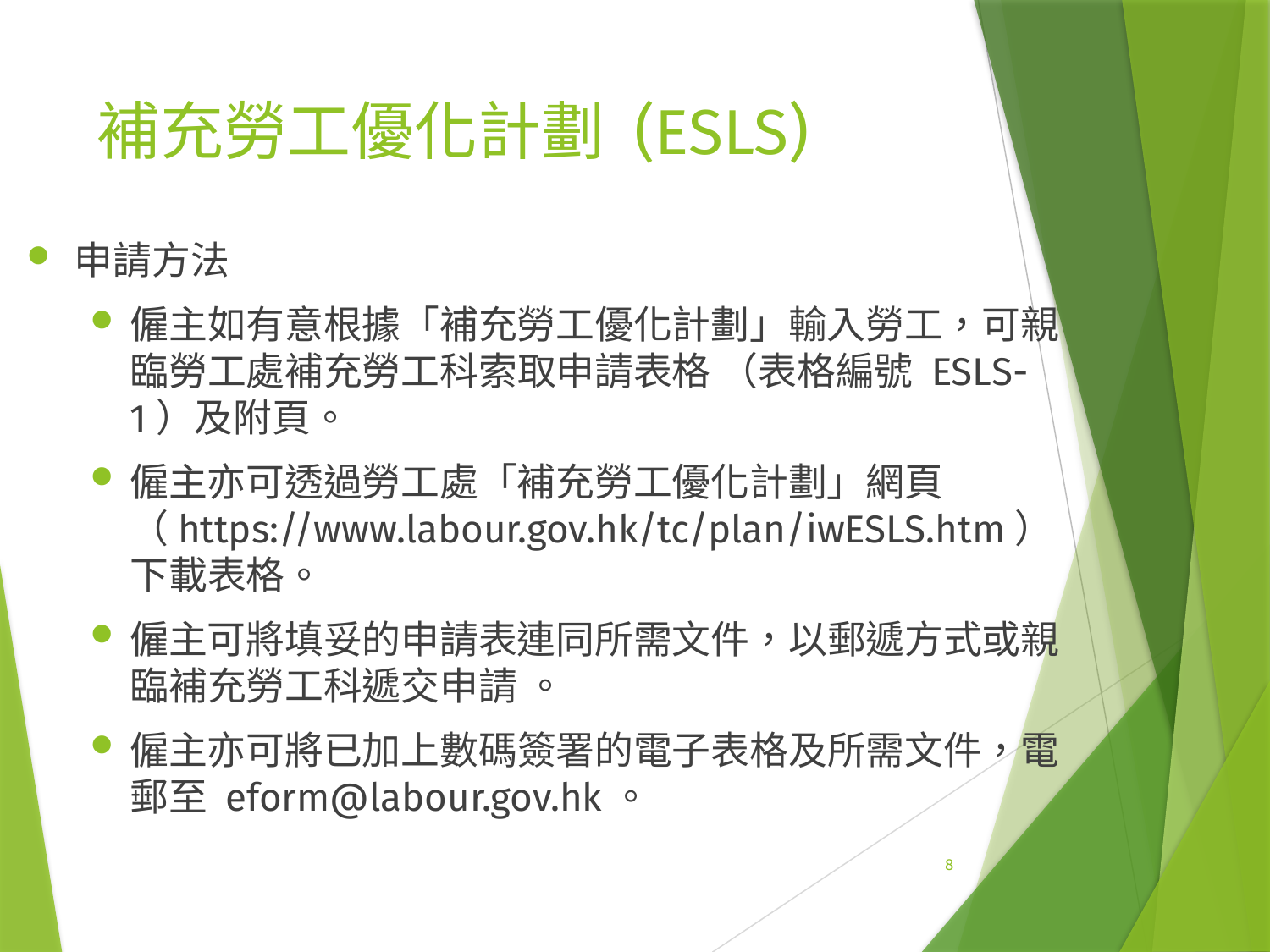

# 補充勞工優化計劃 (ESLS)
申請方法
僱主如有意根據「補充勞工優化計劃」輸入勞工，可親臨勞工處補充勞工科索取申請表格 （表格編號 ESLS-1）及附頁。
僱主亦可透過勞工處「補充勞工優化計劃」網頁（https://www.labour.gov.hk/tc/plan/iwESLS.htm）下載表格。
僱主可將填妥的申請表連同所需文件，以郵遞方式或親臨補充勞工科遞交申請 。
僱主亦可將已加上數碼簽署的電子表格及所需文件，電郵至 eform@labour.gov.hk。
8